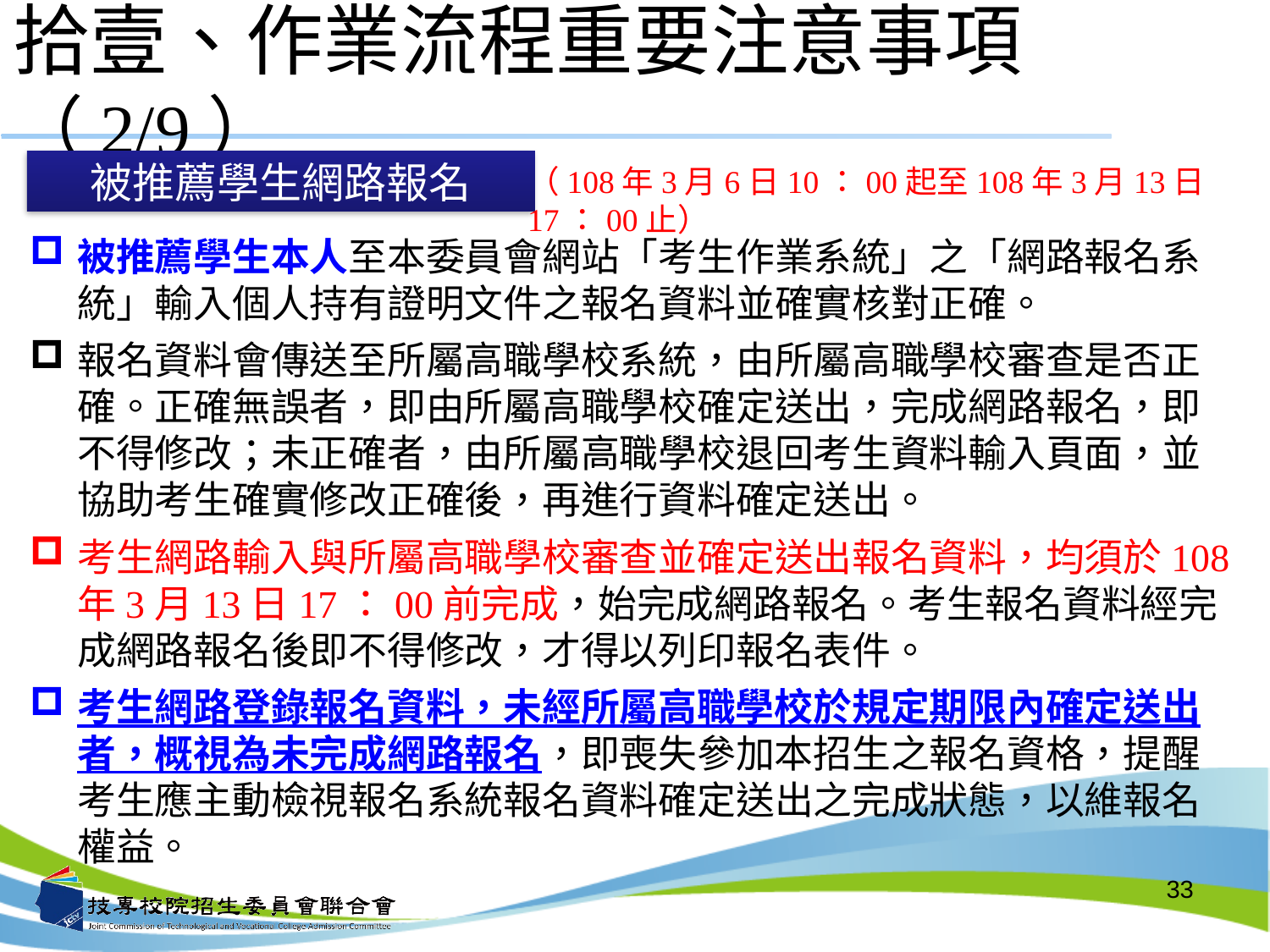

# 拾壹、作業流程重要注意事項（2/9）
被推薦學生網路報名
（108年3月6日10：00起至108年3月13日17：00止）
被推薦學生本人至本委員會網站「考生作業系統」之「網路報名系統」輸入個人持有證明文件之報名資料並確實核對正確。
報名資料會傳送至所屬高職學校系統，由所屬高職學校審查是否正確。正確無誤者，即由所屬高職學校確定送出，完成網路報名，即不得修改；未正確者，由所屬高職學校退回考生資料輸入頁面，並協助考生確實修改正確後，再進行資料確定送出。
考生網路輸入與所屬高職學校審查並確定送出報名資料，均須於108年3月13日17：00前完成，始完成網路報名。考生報名資料經完成網路報名後即不得修改，才得以列印報名表件。
考生網路登錄報名資料，未經所屬高職學校於規定期限內確定送出者，概視為未完成網路報名，即喪失參加本招生之報名資格，提醒考生應主動檢視報名系統報名資料確定送出之完成狀態，以維報名權益。
33